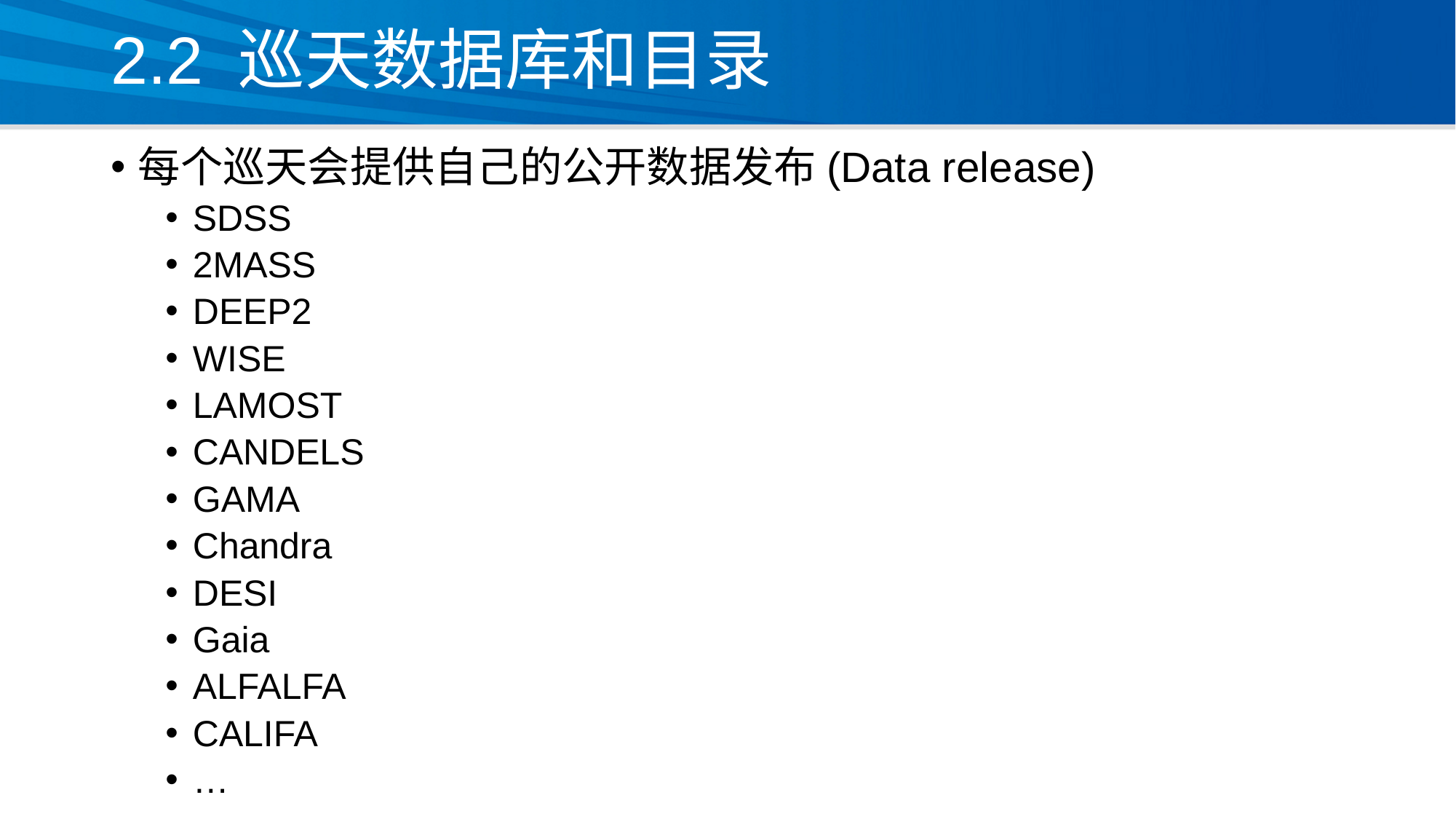

# 2.2 巡天数据库和目录
每个巡天会提供自己的公开数据发布(Data release)
SDSS
2MASS
DEEP2
WISE
LAMOST
CANDELS
GAMA
Chandra
DESI
Gaia
ALFALFA
CALIFA
…